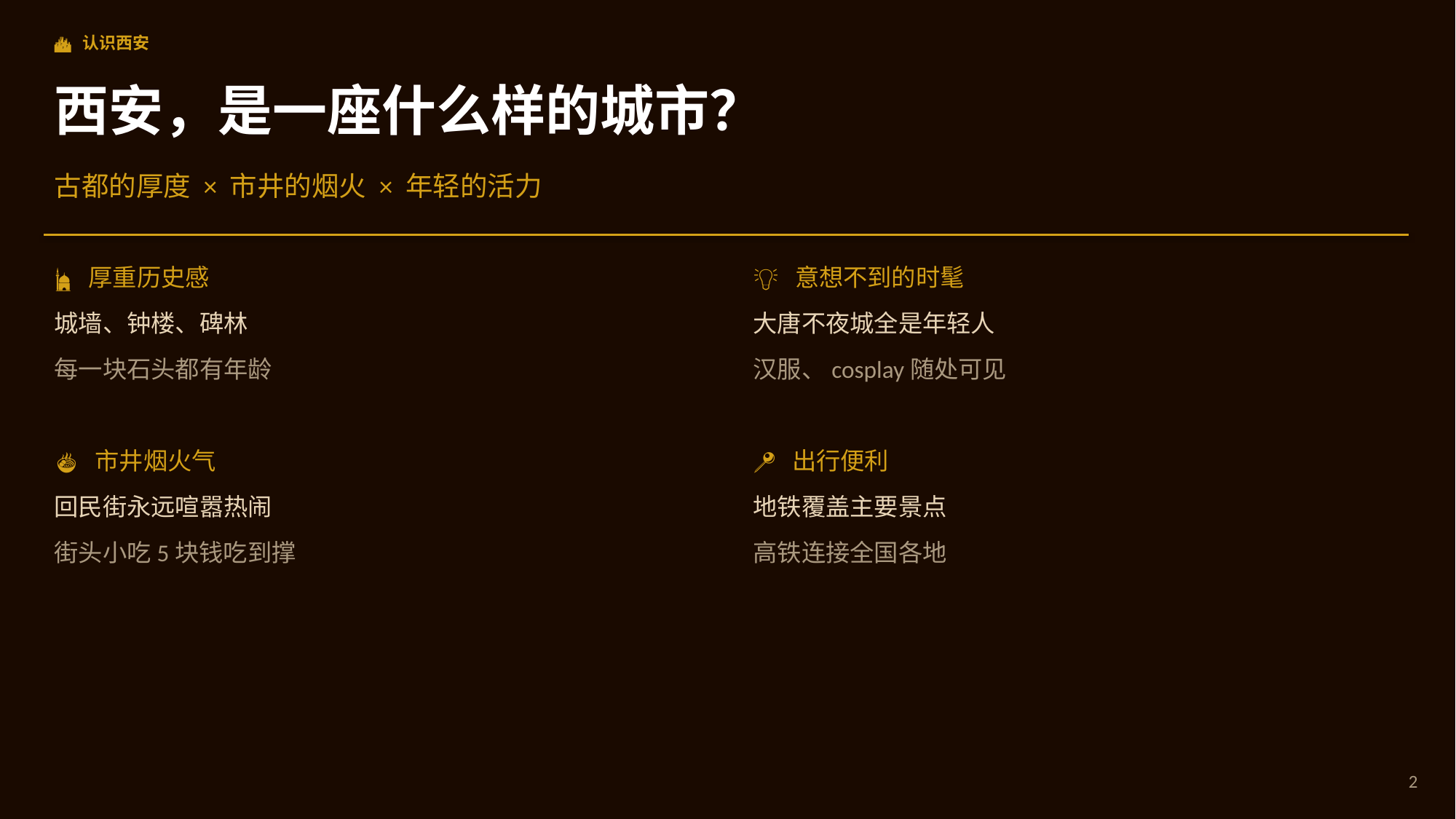

🏙  认识西安
西安，是一座什么样的城市？
古都的厚度 × 市井的烟火 × 年轻的活力
🕌  厚重历史感
💡  意想不到的时髦
城墙、钟楼、碑林
大唐不夜城全是年轻人
每一块石头都有年龄
汉服、cosplay随处可见

🍜  市井烟火气
📍  出行便利
回民街永远喧嚣热闹
地铁覆盖主要景点
街头小吃5块钱吃到撑
高铁连接全国各地
2